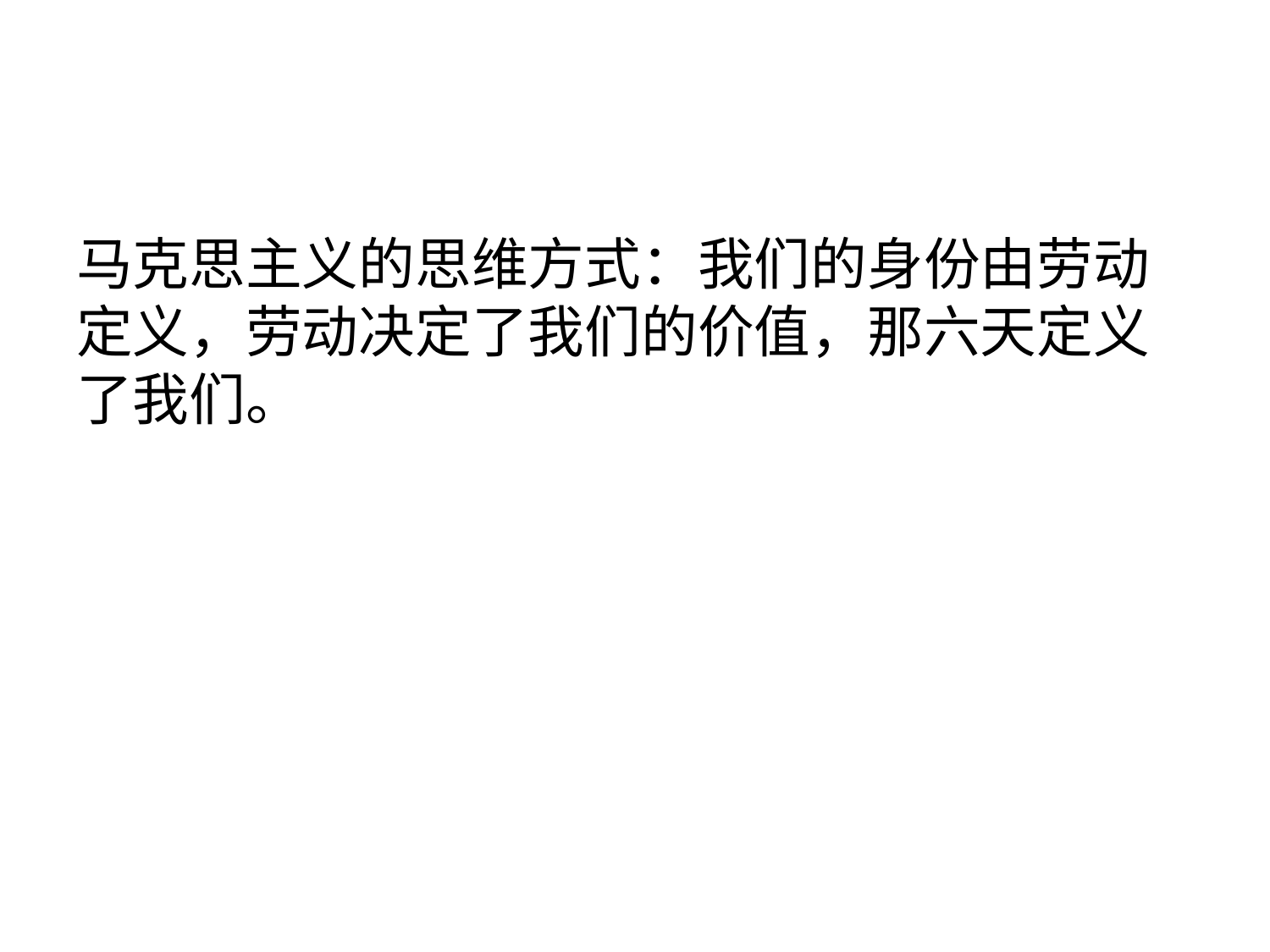

#
马克思主义的思维方式：我们的身份由劳动定义，劳动决定了我们的价值，那六天定义了我们。